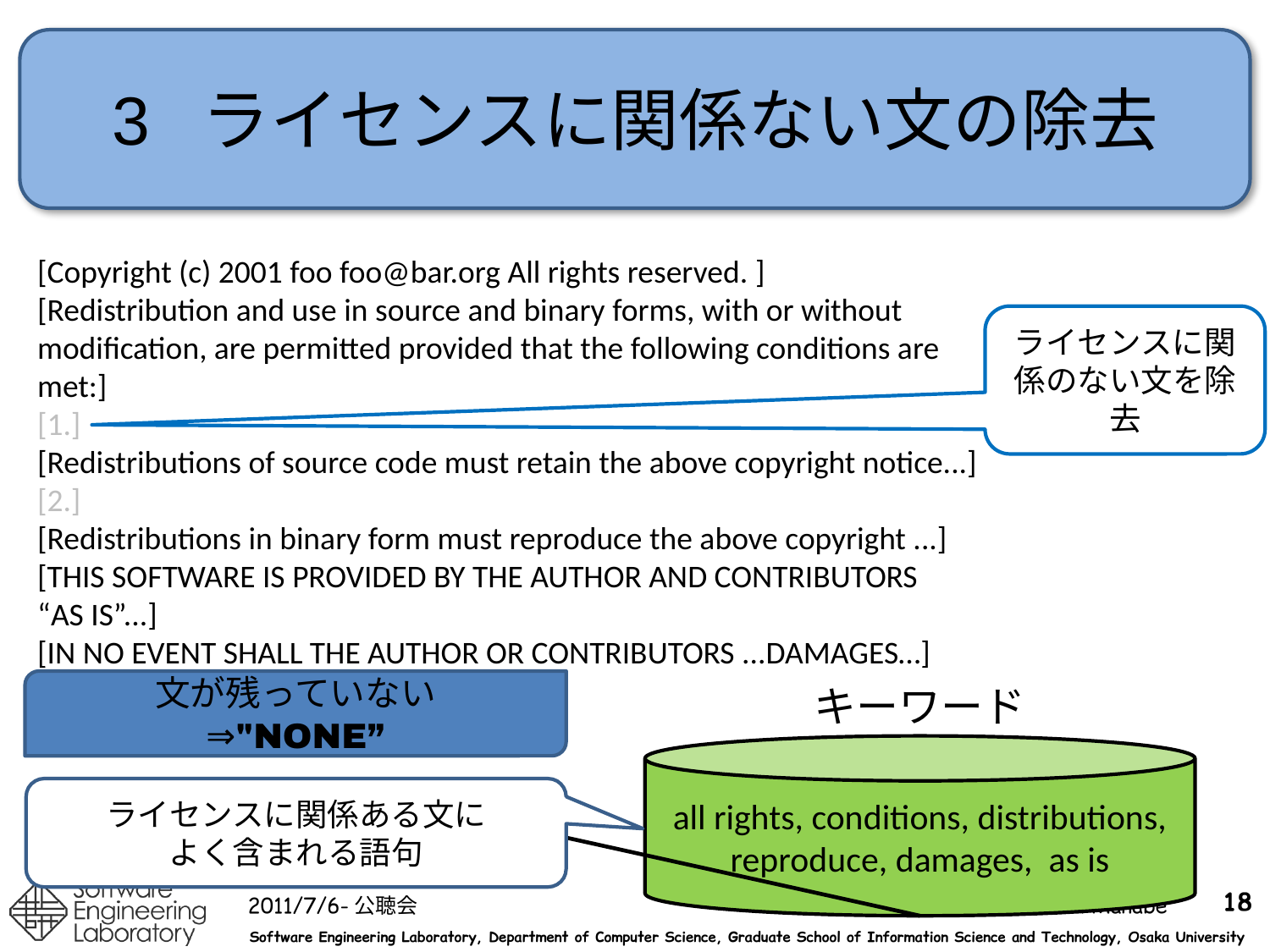

# 3  ライセンスに関係ない文の除去
[Copyright (c) 2001 foo foo@bar.org All rights reserved. ]
[Redistribution and use in source and binary forms, with or without modification, are permitted provided that the following conditions are met<colon>]
[1.]
[Redistributions of source code must retain the above copyright notice...]
[2.]
[Redistributions in binary form must reproduce the above copyright ...]
[THIS SOFTWARE IS PROVIDED BY THE AUTHOR AND CONTRIBUTORS
<quotes>AS IS<quotes>...]
[IN NO EVENT SHALL THE AUTHOR OR CONTRIBUTORS ...]
[Copyright (c) 2001 foo foo@bar.org All rights reserved. ]
[Redistribution and use in source and binary forms, with or without modification, are permitted provided that the following conditions are met:]
[1.]
[Redistributions of source code must retain the above copyright notice...]
[2.]
[Redistributions in binary form must reproduce the above copyright ...]
[THIS SOFTWARE IS PROVIDED BY THE AUTHOR AND CONTRIBUTORS
“AS IS”...]
[IN NO EVENT SHALL THE AUTHOR OR CONTRIBUTORS ... DAMAGES ...]
[Copyright (c) 2001 foo foo@bar.org All rights reserved. ]
[Redistribution and use in source and binary forms, with or without modification, are permitted provided that the following conditions are met:]
[1.]
[Redistributions of source code must retain the above copyright notice...]
[2.]
[Redistributions in binary form must reproduce the above copyright ...]
[THIS SOFTWARE IS PROVIDED BY THE AUTHOR AND CONTRIBUTORS
“AS IS”...]
[IN NO EVENT SHALL THE AUTHOR OR CONTRIBUTORS ...DAMAGES…]
ライセンスに関係のない文を除去
文が残っていない
⇒"NONE”
キーワード
all rights, conditions, distributions, reproduce, damages,  as is
ライセンスに関係ある文に
よく含まれる語句
18
2011/7/6-公聴会
Yuki Manabe